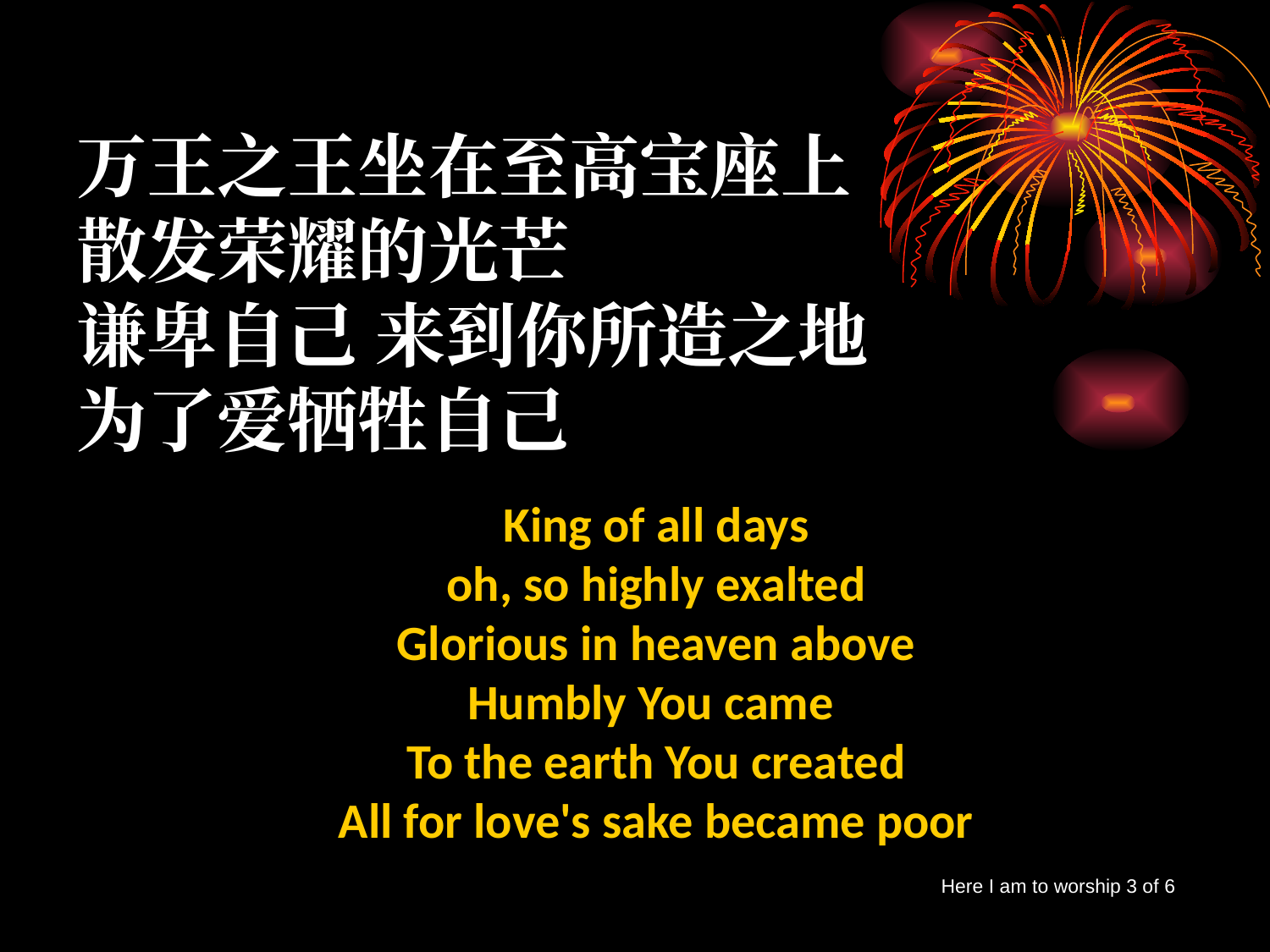

万王之王坐在至高宝座上
散发荣耀的光芒
谦卑自己 来到你所造之地
为了爱牺牲自己
King of all days
oh, so highly exalted
Glorious in heaven above
Humbly You came
To the earth You created
All for love's sake became poor
Here I am to worship 3 of 6